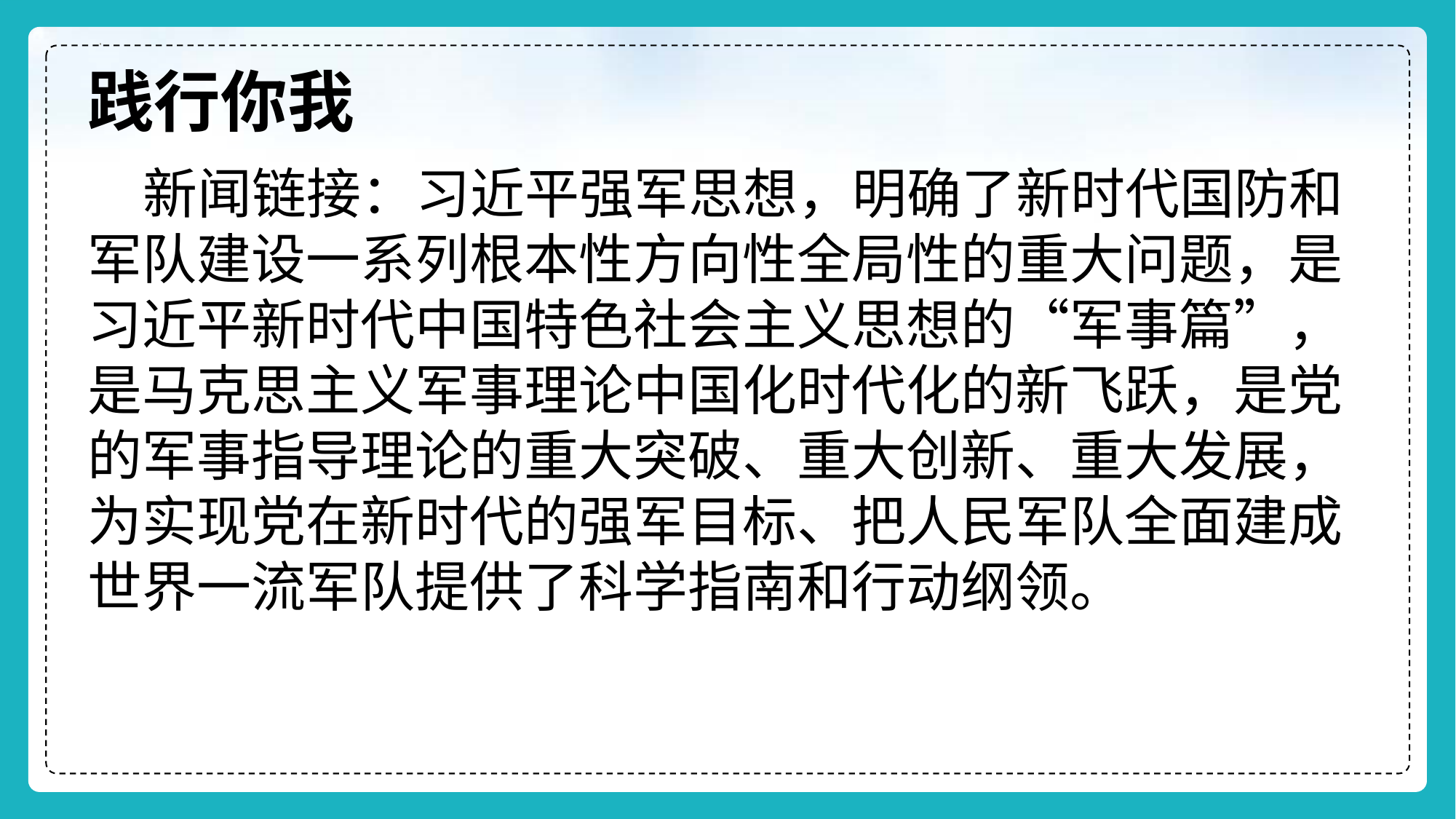

践行你我
    新闻链接：习近平强军思想，明确了新时代国防和军队建设一系列根本性方向性全局性的重大问题，是习近平新时代中国特色社会主义思想的“军事篇”，是马克思主义军事理论中国化时代化的新飞跃，是党的军事指导理论的重大突破、重大创新、重大发展，为实现党在新时代的强军目标、把人民军队全面建成世界一流军队提供了科学指南和行动纲领。